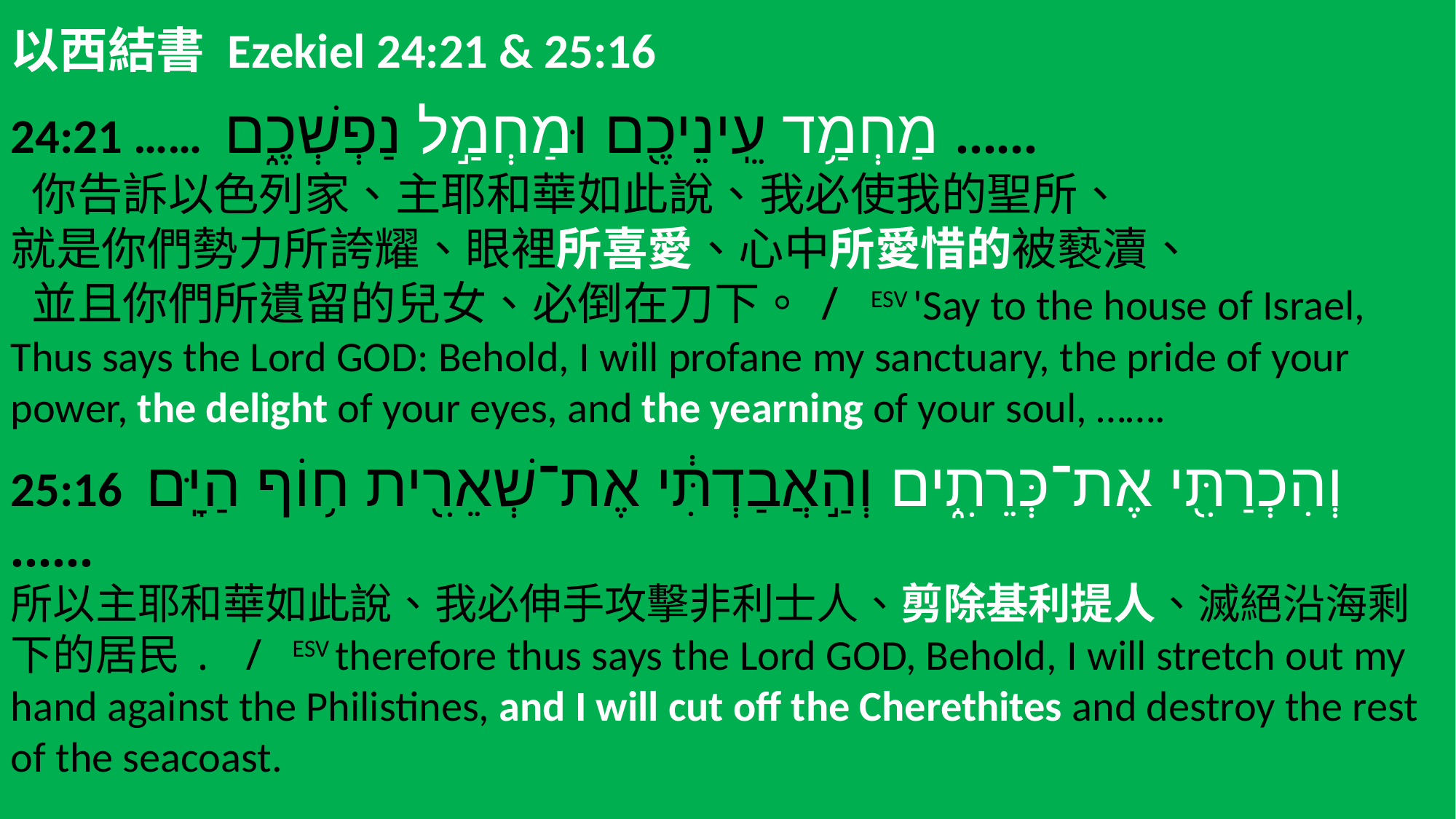

以西結書 Ezekiel 24:21 & 25:16

24:21 ……  מַחְמַ֥ד עֵֽינֵיכֶ֖ם וּמַחְמַ֣ל נַפְשְׁכֶ֑ם ……
 你告訴以色列家、主耶和華如此說、我必使我的聖所、
就是你們勢力所誇耀、眼裡所喜愛、心中所愛惜的被褻瀆、
 並且你們所遺留的兒女、必倒在刀下。/ ESV 'Say to the house of Israel, Thus says the Lord GOD: Behold, I will profane my sanctuary, the pride of your power, the delight of your eyes, and the yearning of your soul, …….

25:16  וְהִכְרַתִּ֖י אֶת־כְּרֵתִ֑ים וְהַ֣אֲבַדְתִּ֔י אֶת־שְׁאֵרִ֖ית ח֥וֹף הַיָּֽם׃  ……
所以主耶和華如此說、我必伸手攻擊非利士人、剪除基利提人、滅絕沿海剩下的居民. / ESV therefore thus says the Lord GOD, Behold, I will stretch out my hand against the Philistines, and I will cut off the Cherethites and destroy the rest of the seacoast.

).